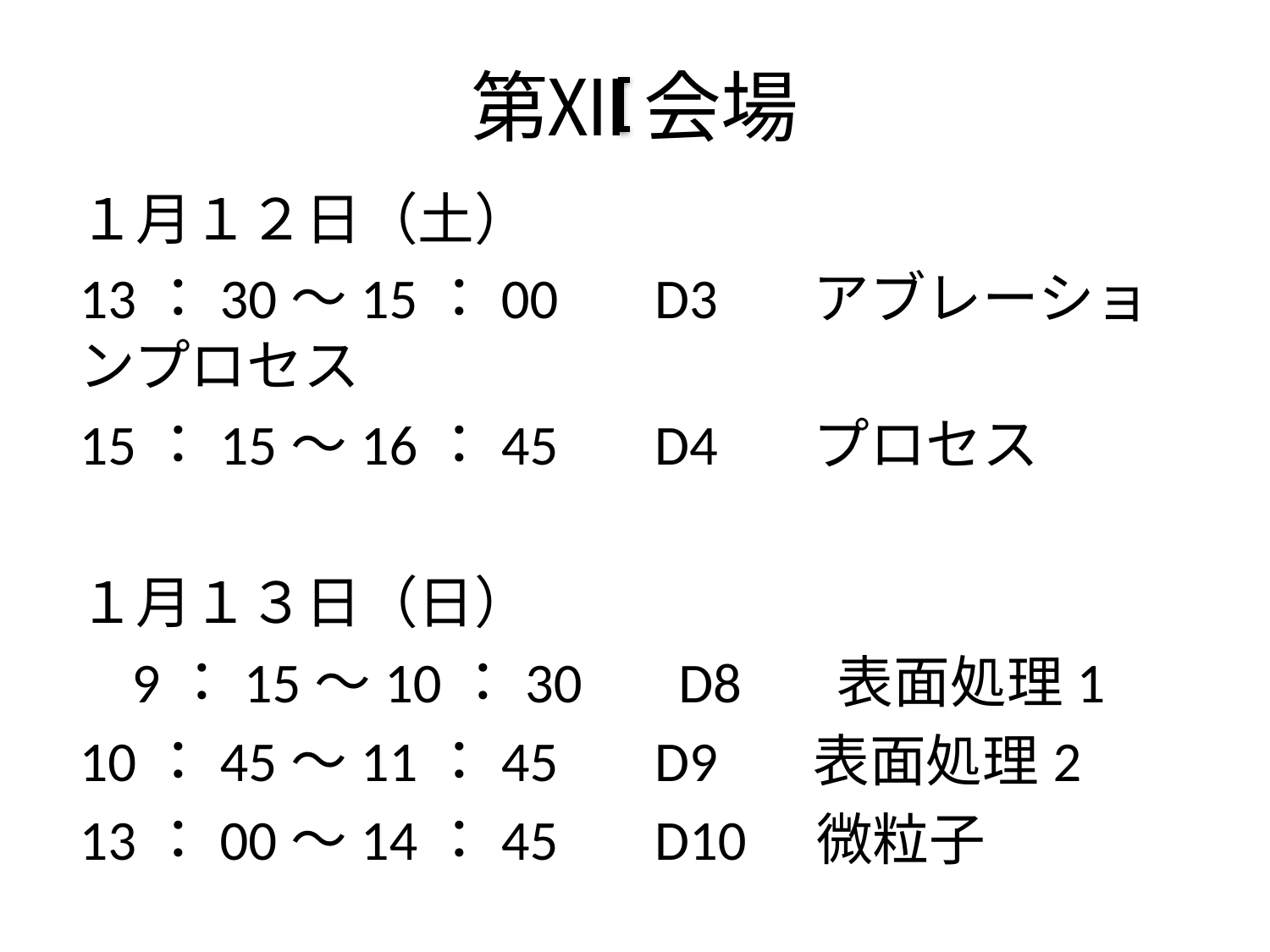

# 第Ⅻ 会場
１月１２日（土）
13：30～15：00　 D3　  アブレーションプロセス
15：15～16：45　 D4　  プロセス

１月１３日（日）
　9：15～10：30　 D8　  表面処理1
10：45～11：45　 D9　  表面処理2
13：00～14：45　 D10　微粒子